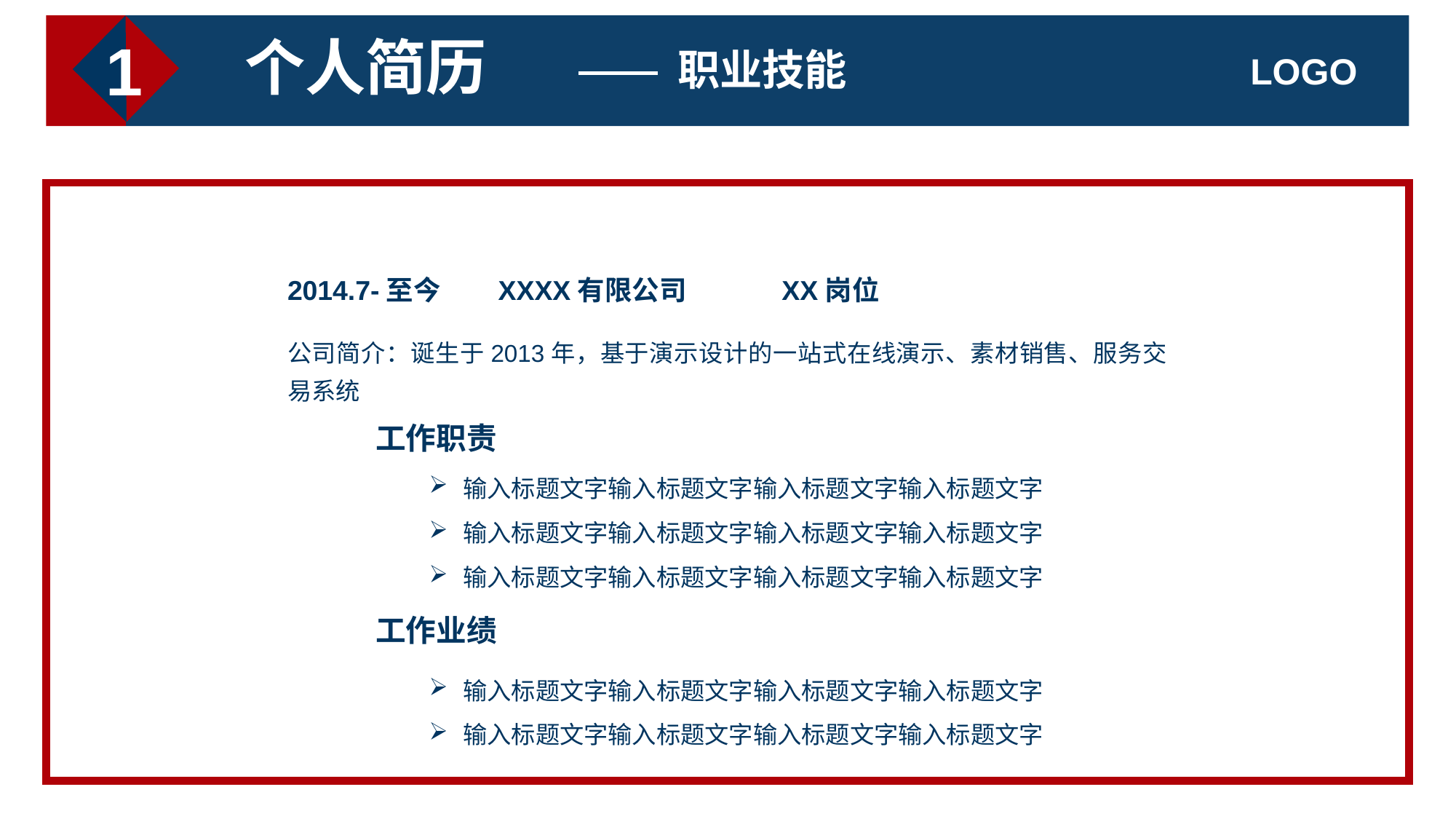

1

个人简历
职业技能
2014.7-至今
XXXX有限公司
XX岗位
公司简介：诞生于2013年，基于演示设计的一站式在线演示、素材销售、服务交易系统

工作职责
输入标题文字输入标题文字输入标题文字输入标题文字
输入标题文字输入标题文字输入标题文字输入标题文字
输入标题文字输入标题文字输入标题文字输入标题文字
工作业绩
输入标题文字输入标题文字输入标题文字输入标题文字
输入标题文字输入标题文字输入标题文字输入标题文字